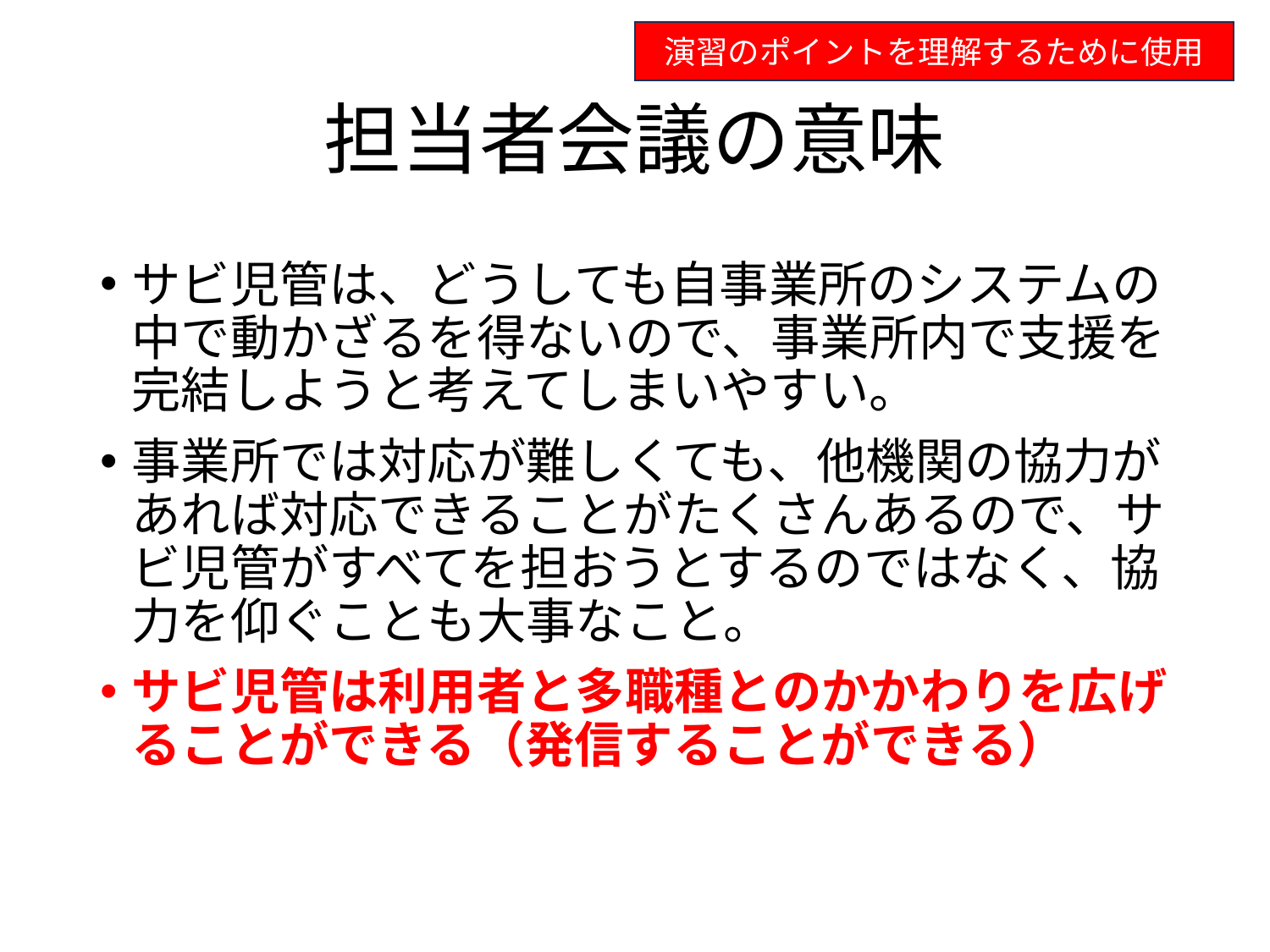

演習のポイントを理解するために使用
# 担当者会議の意味
サビ児管は、どうしても自事業所のシステムの中で動かざるを得ないので、事業所内で支援を完結しようと考えてしまいやすい。
事業所では対応が難しくても、他機関の協力があれば対応できることがたくさんあるので、サビ児管がすべてを担おうとするのではなく、協力を仰ぐことも大事なこと。
サビ児管は利用者と多職種とのかかわりを広げることができる（発信することができる）